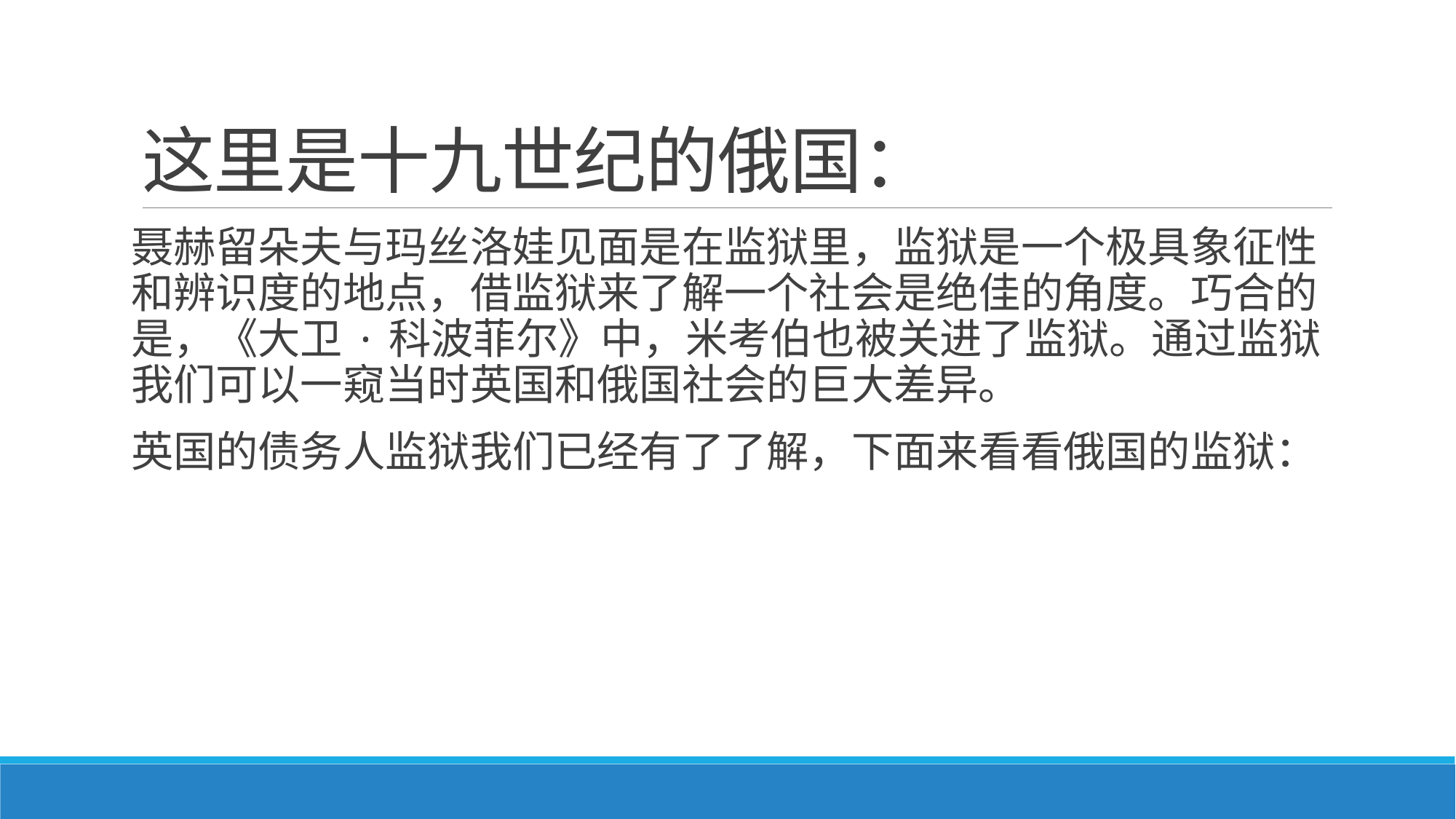

# 这里是十九世纪的俄国：
聂赫留朵夫与玛丝洛娃见面是在监狱里，监狱是一个极具象征性和辨识度的地点，借监狱来了解一个社会是绝佳的角度。巧合的是，《大卫·科波菲尔》中，米考伯也被关进了监狱。通过监狱我们可以一窥当时英国和俄国社会的巨大差异。
英国的债务人监狱我们已经有了了解，下面来看看俄国的监狱：